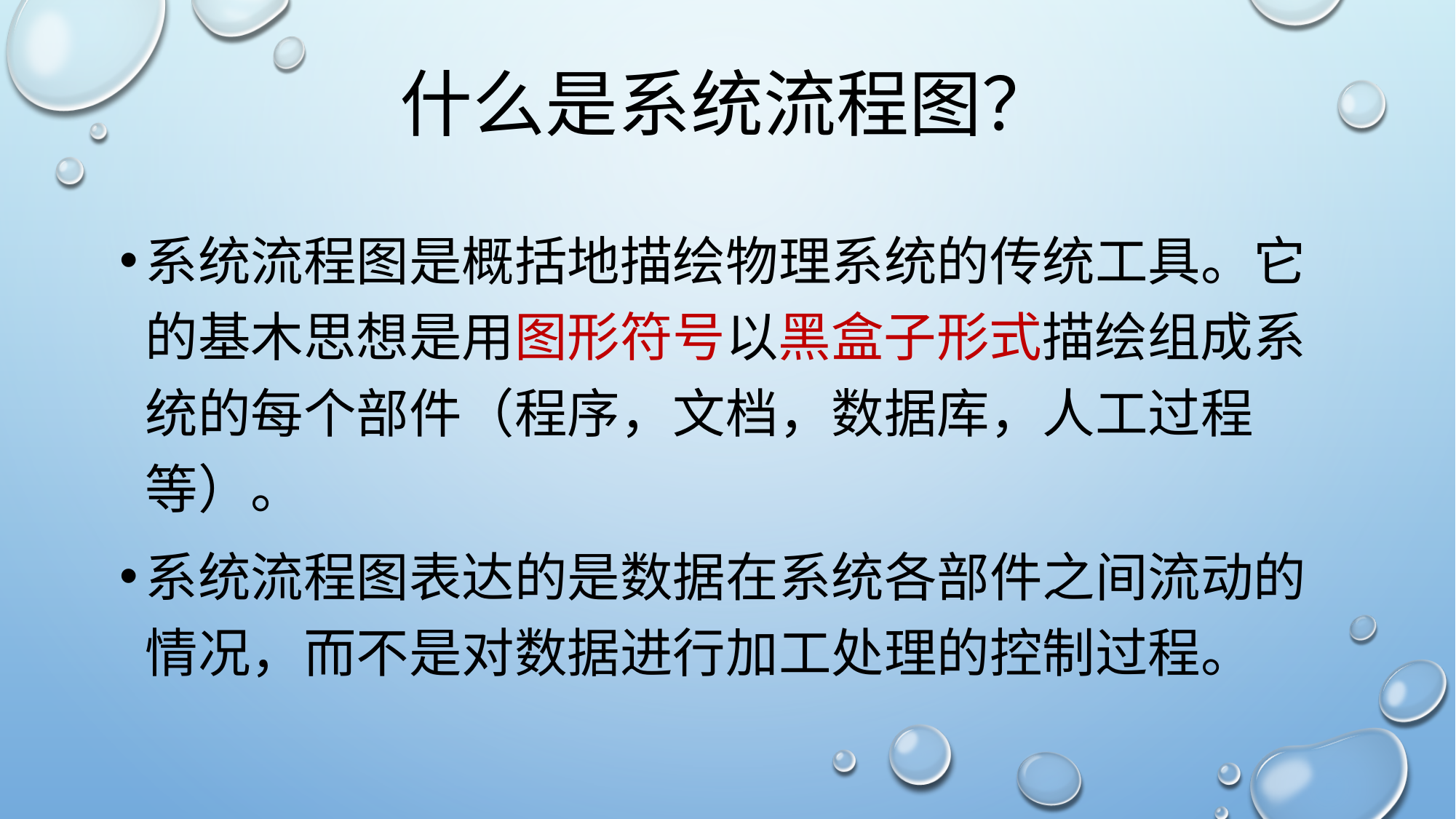

# 什么是系统流程图？
系统流程图是概括地描绘物理系统的传统工具。它的基木思想是用图形符号以黑盒子形式描绘组成系统的每个部件（程序，文档，数据库，人工过程等）。
系统流程图表达的是数据在系统各部件之间流动的情况，而不是对数据进行加工处理的控制过程。